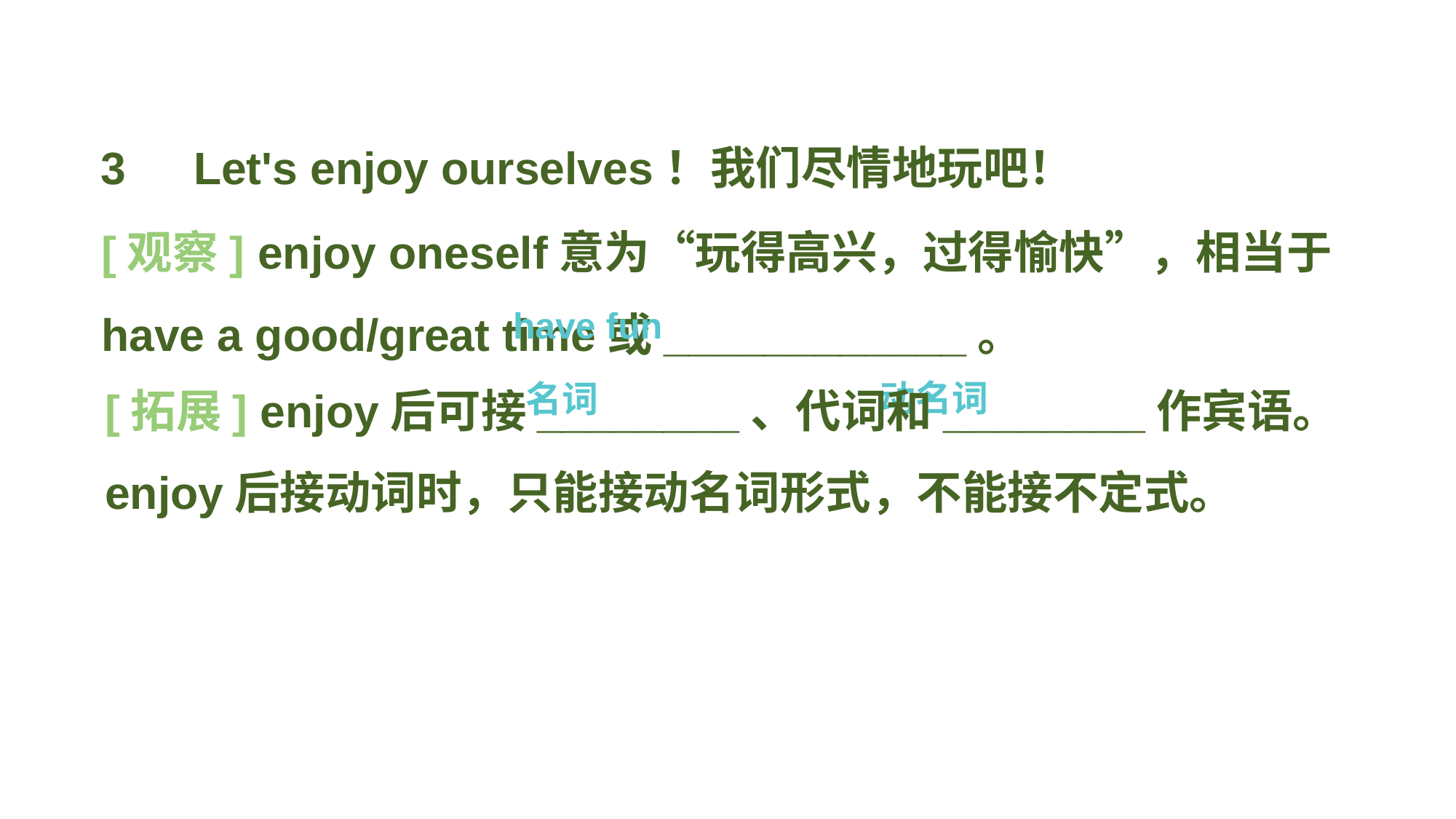

3　Let's enjoy ourselves！我们尽情地玩吧！
[观察] enjoy oneself意为“玩得高兴，过得愉快”，相当于have a good/great time或____________。
have fun
[拓展] enjoy后可接________、代词和________作宾语。enjoy后接动词时，只能接动名词形式，不能接不定式。
动名词
名词